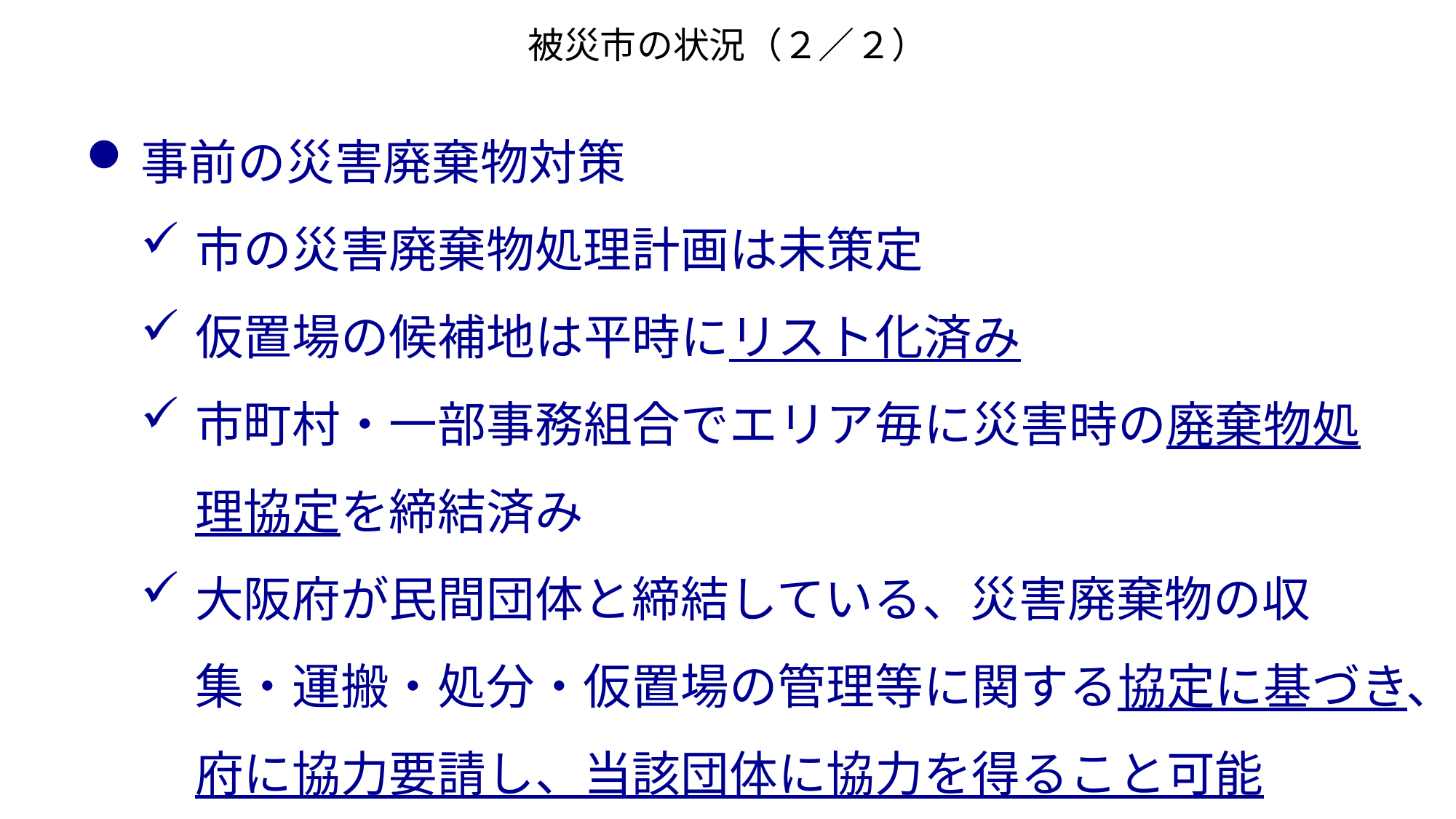

被災市の状況（２／２）
事前の災害廃棄物対策
市の災害廃棄物処理計画は未策定
仮置場の候補地は平時にリスト化済み
市町村・一部事務組合でエリア毎に災害時の廃棄物処理協定を締結済み
大阪府が民間団体と締結している、災害廃棄物の収集・運搬・処分・仮置場の管理等に関する協定に基づき、府に協力要請し、当該団体に協力を得ること可能